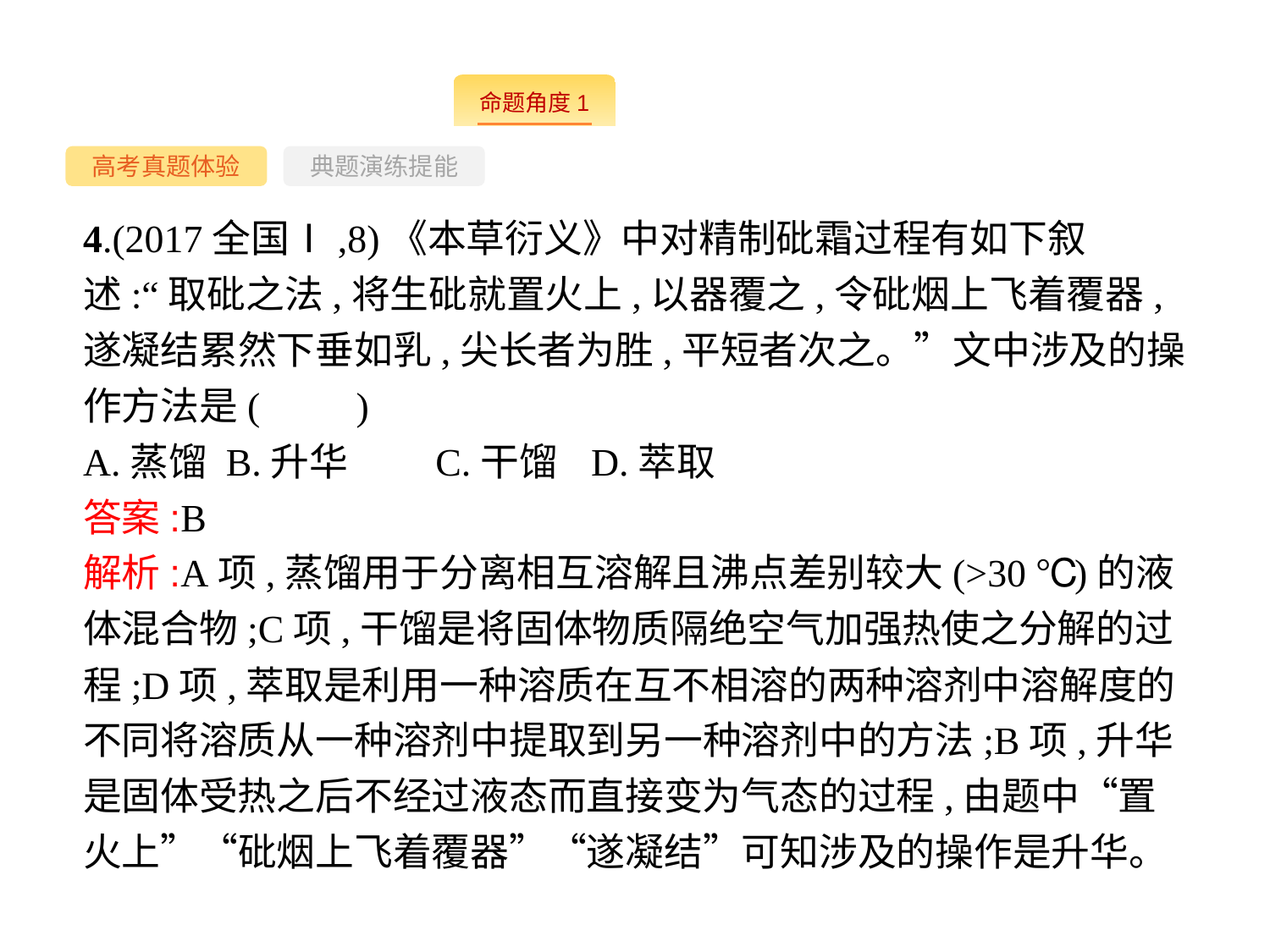

-8-
高考真题体验
典题演练提能
4.(2017全国Ⅰ,8)《本草衍义》中对精制砒霜过程有如下叙述:“取砒之法,将生砒就置火上,以器覆之,令砒烟上飞着覆器,遂凝结累然下垂如乳,尖长者为胜,平短者次之。”文中涉及的操作方法是(　　)
A.蒸馏	B.升华	C.干馏	D.萃取
答案:B
解析:A项,蒸馏用于分离相互溶解且沸点差别较大(>30 ℃)的液体混合物;C项,干馏是将固体物质隔绝空气加强热使之分解的过程;D项,萃取是利用一种溶质在互不相溶的两种溶剂中溶解度的不同将溶质从一种溶剂中提取到另一种溶剂中的方法;B项,升华是固体受热之后不经过液态而直接变为气态的过程,由题中“置火上”“砒烟上飞着覆器”“遂凝结”可知涉及的操作是升华。